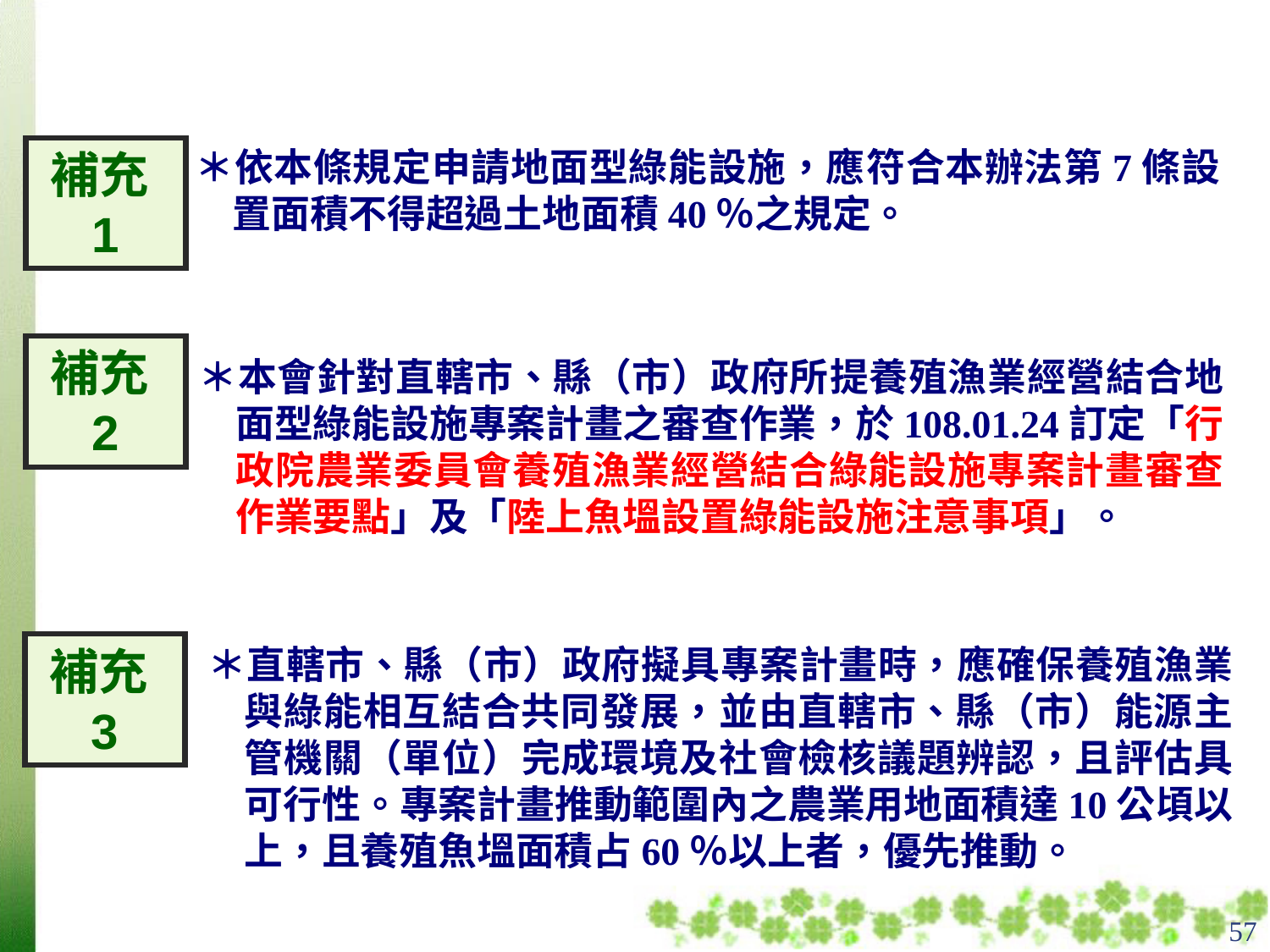

＊依本條規定申請地面型綠能設施，應符合本辦法第7條設置面積不得超過土地面積40％之規定。
補充1
補充2
＊本會針對直轄市、縣（市）政府所提養殖漁業經營結合地面型綠能設施專案計畫之審查作業，於108.01.24訂定「行政院農業委員會養殖漁業經營結合綠能設施專案計畫審查作業要點」及「陸上魚塭設置綠能設施注意事項」。
補充3
＊直轄市、縣（市）政府擬具專案計畫時，應確保養殖漁業與綠能相互結合共同發展，並由直轄市、縣（市）能源主管機關（單位）完成環境及社會檢核議題辨認，且評估具可行性。專案計畫推動範圍內之農業用地面積達10公頃以上，且養殖魚塭面積占60％以上者，優先推動。
57